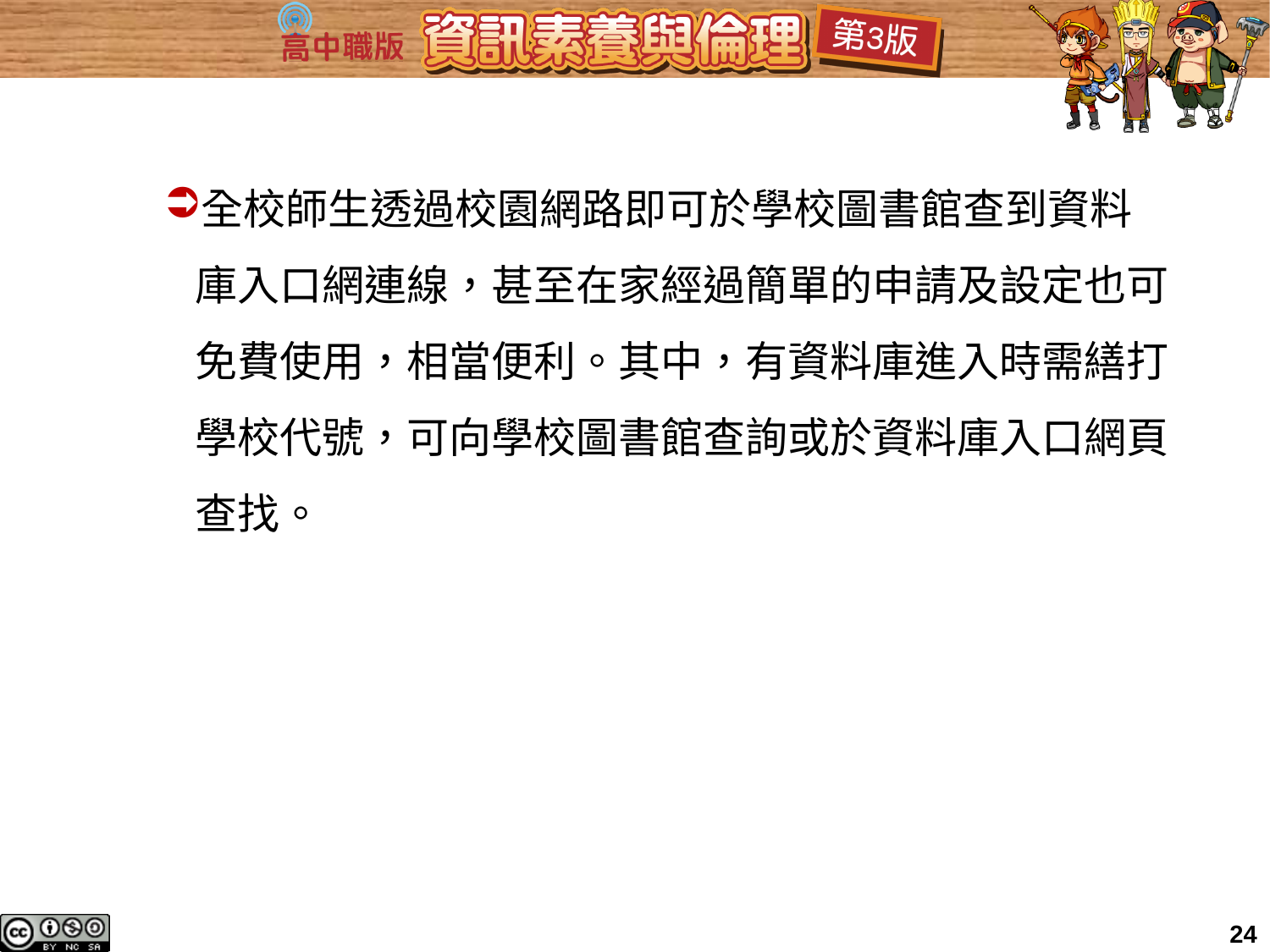

全校師生透過校園網路即可於學校圖書館查到資料庫入口網連線，甚至在家經過簡單的申請及設定也可免費使用，相當便利。其中，有資料庫進入時需繕打學校代號，可向學校圖書館查詢或於資料庫入口網頁查找。

24